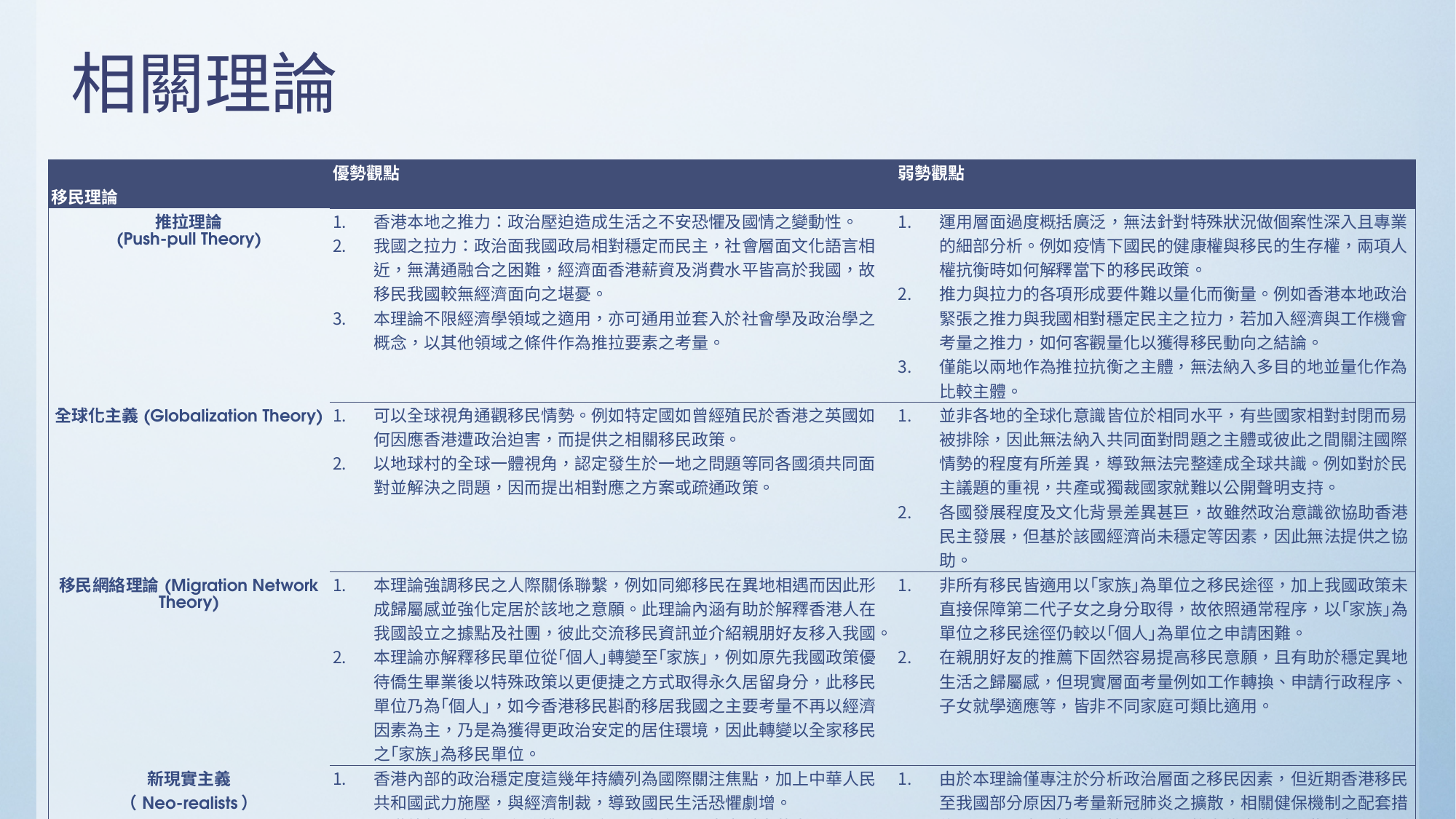

# 相關理論
| 移民理論 | 優勢觀點 | 弱勢觀點 |
| --- | --- | --- |
| 推拉理論 (Push-pull Theory) | 香港本地之推力：政治壓迫造成生活之不安恐懼及國情之變動性。 我國之拉力：政治面我國政局相對穩定而民主，社會層面文化語言相近，無溝通融合之困難，經濟面香港薪資及消費水平皆高於我國，故移民我國較無經濟面向之堪憂。 本理論不限經濟學領域之適用，亦可通用並套入於社會學及政治學之概念，以其他領域之條件作為推拉要素之考量。 | 運用層面過度概括廣泛，無法針對特殊狀況做個案性深入且專業的細部分析。例如疫情下國民的健康權與移民的生存權，兩項人權抗衡時如何解釋當下的移民政策。 推力與拉力的各項形成要件難以量化而衡量。例如香港本地政治緊張之推力與我國相對穩定民主之拉力，若加入經濟與工作機會考量之推力，如何客觀量化以獲得移民動向之結論。 僅能以兩地作為推拉抗衡之主體，無法納入多目的地並量化作為比較主體。 |
| 全球化主義(Globalization Theory) | 可以全球視角通觀移民情勢。例如特定國如曾經殖民於香港之英國如何因應香港遭政治迫害，而提供之相關移民政策。 以地球村的全球一體視角，認定發生於一地之問題等同各國須共同面對並解決之問題，因而提出相對應之方案或疏通政策。 | 並非各地的全球化意識皆位於相同水平，有些國家相對封閉而易被排除，因此無法納入共同面對問題之主體或彼此之間關注國際情勢的程度有所差異，導致無法完整達成全球共識。例如對於民主議題的重視，共產或獨裁國家就難以公開聲明支持。 各國發展程度及文化背景差異甚巨，故雖然政治意識欲協助香港民主發展，但基於該國經濟尚未穩定等因素，因此無法提供之協助。 |
| 移民網絡理論(Migration Network Theory) | 本理論強調移民之人際關係聯繫，例如同鄉移民在異地相遇而因此形成歸屬感並強化定居於該地之意願。此理論內涵有助於解釋香港人在我國設立之據點及社團，彼此交流移民資訊並介紹親朋好友移入我國。 本理論亦解釋移民單位從｢個人｣轉變至｢家族｣，例如原先我國政策優待僑生畢業後以特殊政策以更便捷之方式取得永久居留身分，此移民單位乃為｢個人｣，如今香港移民斟酌移居我國之主要考量不再以經濟因素為主，乃是為獲得更政治安定的居住環境，因此轉變以全家移民之｢家族｣為移民單位。 | 非所有移民皆適用以｢家族｣為單位之移民途徑，加上我國政策未直接保障第二代子女之身分取得，故依照通常程序，以｢家族｣為單位之移民途徑仍較以｢個人｣為單位之申請困難。 在親朋好友的推薦下固然容易提高移民意願，且有助於穩定異地生活之歸屬感，但現實層面考量例如工作轉換、申請行政程序、子女就學適應等，皆非不同家庭可類比適用。 |
| 新現實主義 （Neo-realists） | 香港內部的政治穩定度這幾年持續列為國際關注焦點，加上中華人民共和國武力施壓，與經濟制裁，導致國民生活恐懼劇增。 香港外部國家安全在主權不明確下，政治層面尚處受中華人民共和國間接控制，加上兩地民主開放程度之懸殊與經濟發展區域性之差異，導致人民易產生不確定之不安情緒。 本理論以國內外政治因素為主要探討論點，符合近期香港來臺移民上升人數之主要因素，切合實況。 | 由於本理論僅專注於分析政治層面之移民因素，但近期香港移民至我國部分原因乃考量新冠肺炎之擴散，相關健保機制之配套措施，加上入出國管理政策之差異，故未能完整說明此現象。 |